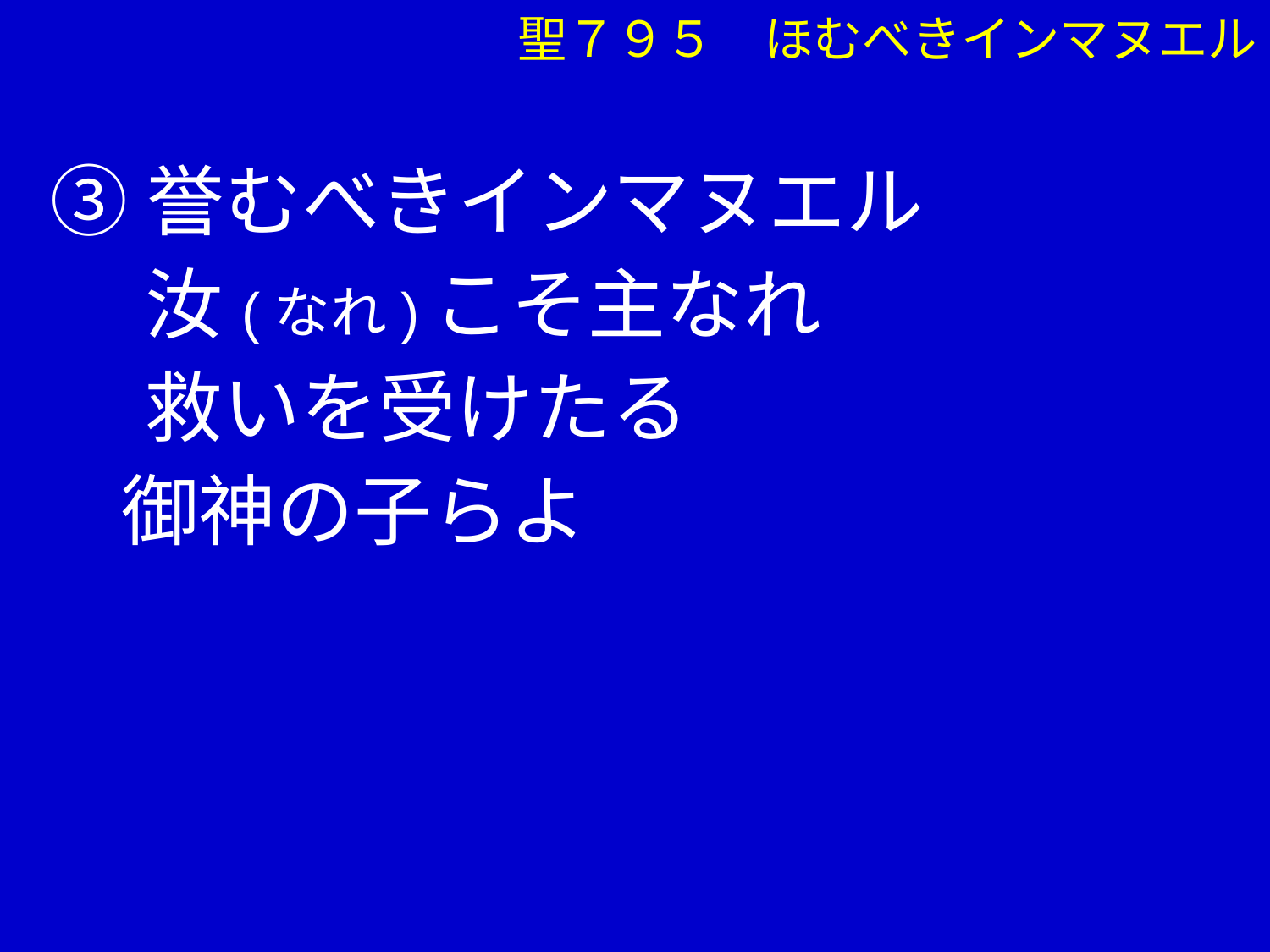

聖７９５　ほむべきインマヌエル

③誉むべきインマヌエル
　 汝(なれ)こそ主なれ
　 救いを受けたる
   御神の子らよ